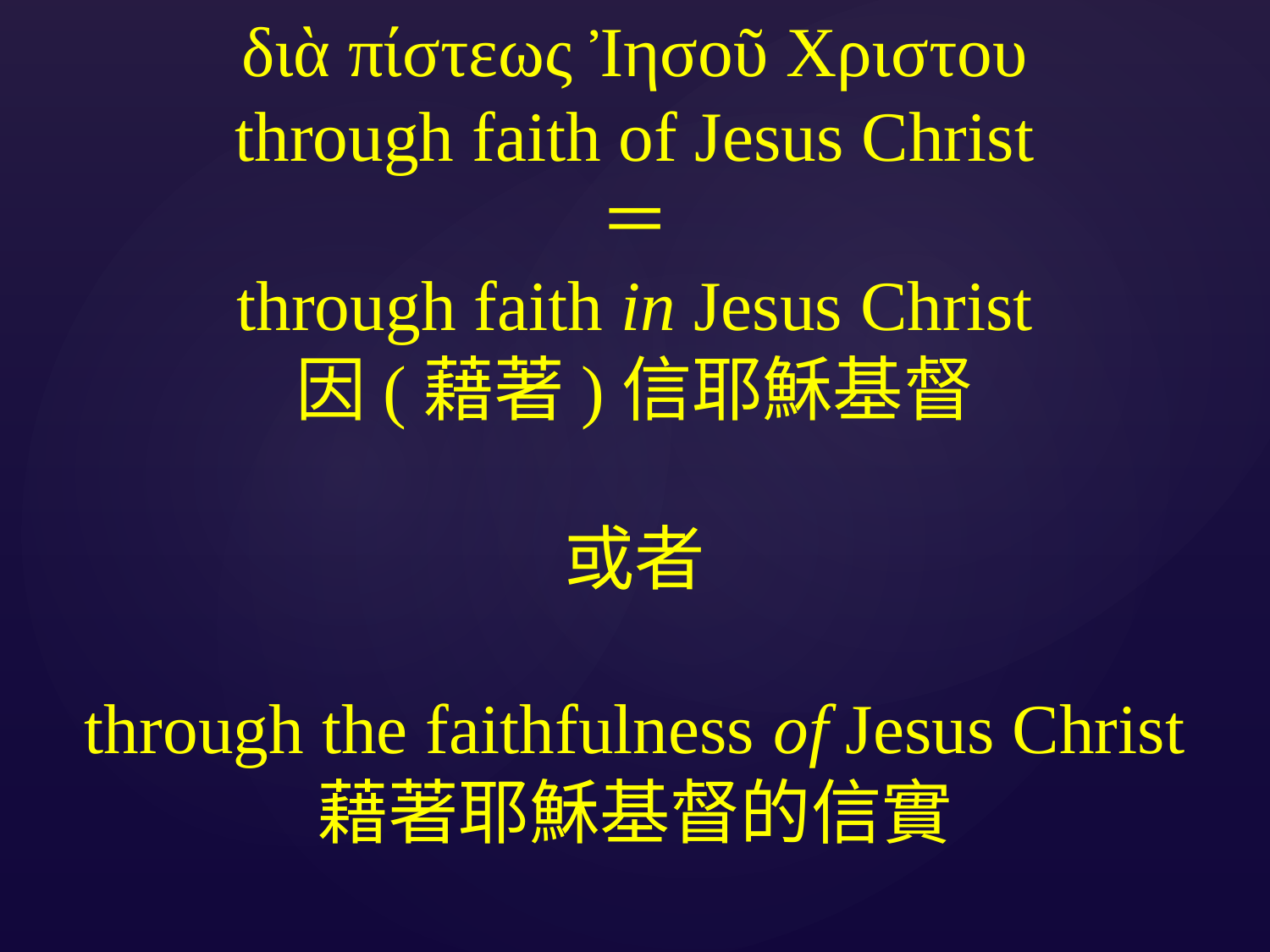

διὰ πίστεως Ἰησοῦ Χριστου
through faith of Jesus Christ
＝
through faith in Jesus Christ
因(藉著)信耶穌基督

或者

through the faithfulness of Jesus Christ
藉著耶穌基督的信實